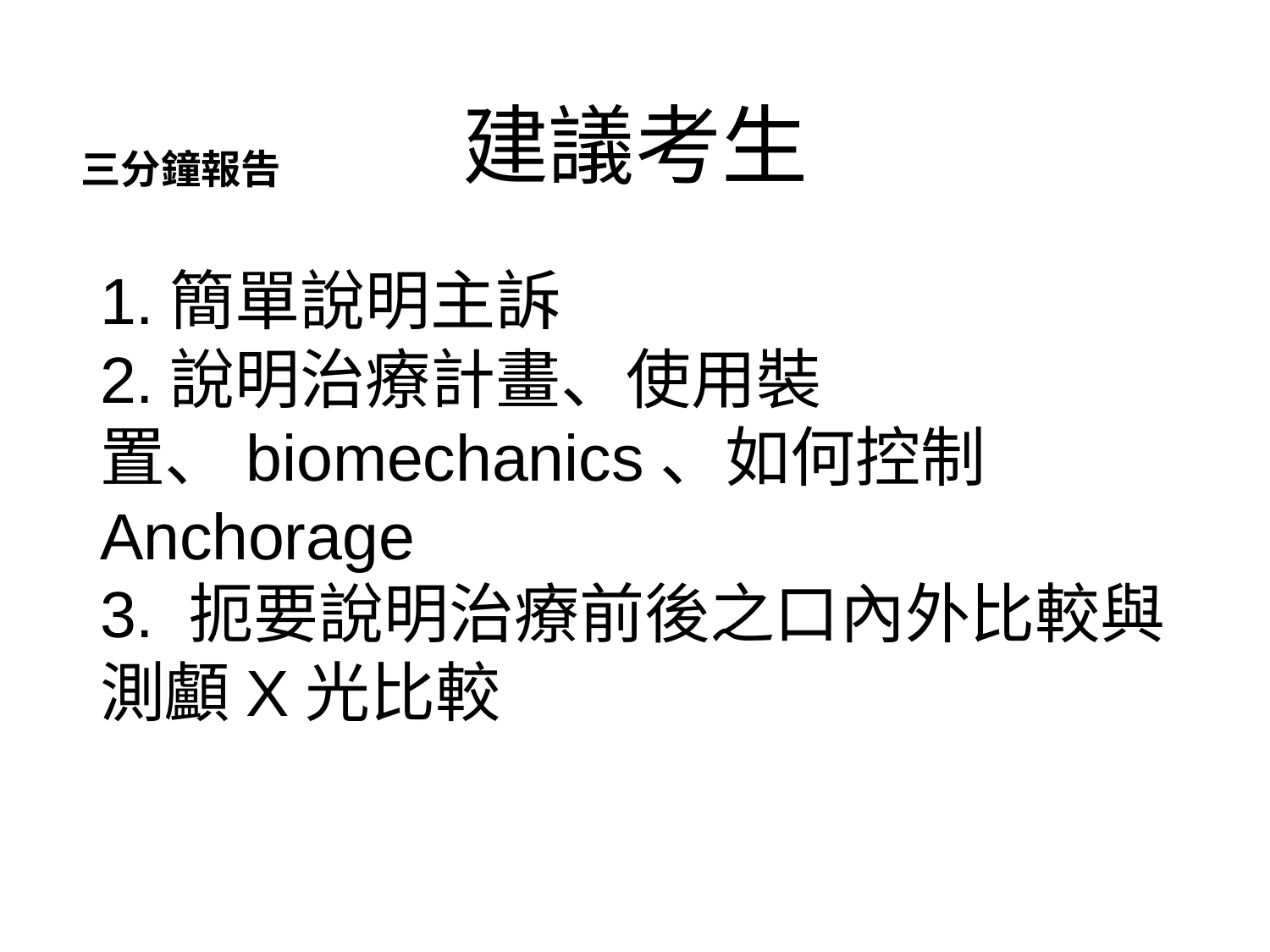

# 建議考生
三分鐘報告
1.簡單說明主訴
2.說明治療計畫、使用裝置、biomechanics、如何控制Anchorage
3. 扼要說明治療前後之口內外比較與測顱X光比較